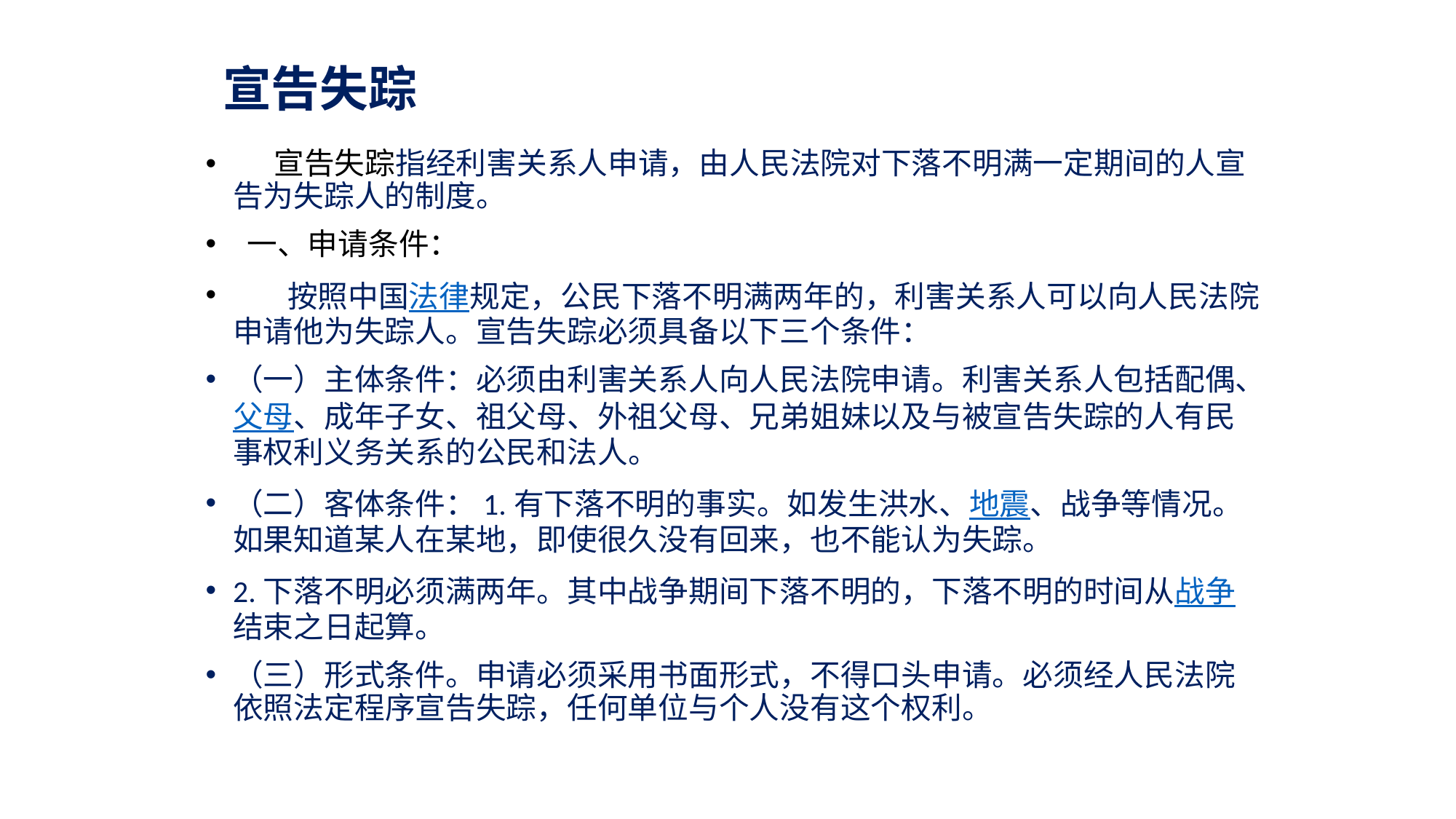

# 宣告失踪
     宣告失踪指经利害关系人申请，由人民法院对下落不明满一定期间的人宣告为失踪人的制度。
 一、申请条件：
       按照中国法律规定，公民下落不明满两年的，利害关系人可以向人民法院申请他为失踪人。宣告失踪必须具备以下三个条件：
（一）主体条件：必须由利害关系人向人民法院申请。利害关系人包括配偶、父母、成年子女、祖父母、外祖父母、兄弟姐妹以及与被宣告失踪的人有民事权利义务关系的公民和法人。
（二）客体条件：1.有下落不明的事实。如发生洪水、地震、战争等情况。如果知道某人在某地，即使很久没有回来，也不能认为失踪。
2.下落不明必须满两年。其中战争期间下落不明的，下落不明的时间从战争结束之日起算。
（三）形式条件。申请必须采用书面形式，不得口头申请。必须经人民法院依照法定程序宣告失踪，任何单位与个人没有这个权利。